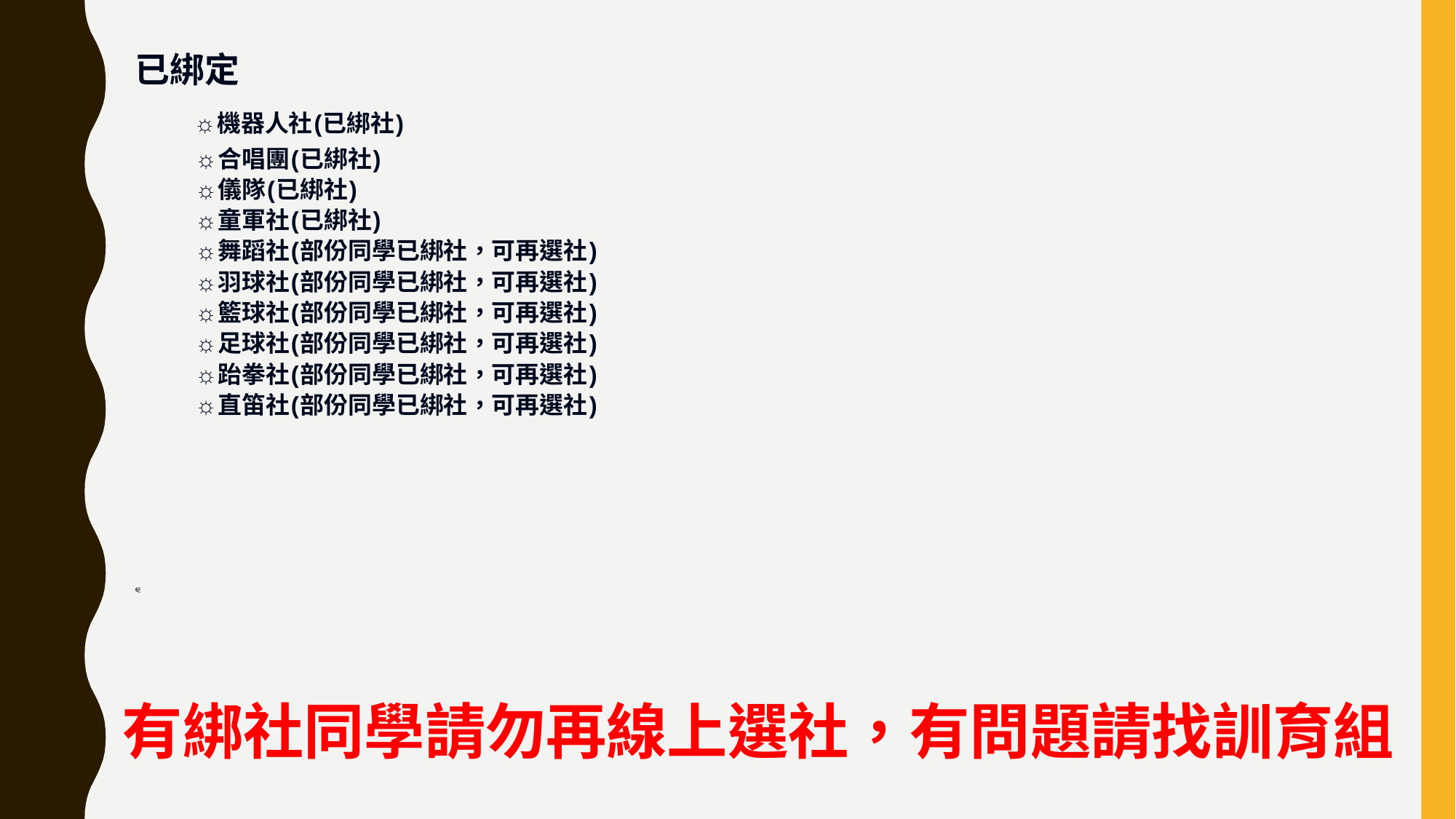

已綁定
      ☼機器人社(已綁社)
           ☼合唱團(已綁社)
           ☼儀隊(已綁社)
           ☼童軍社(已綁社)
           ☼舞蹈社(部份同學已綁社，可再選社)
           ☼羽球社(部份同學已綁社，可再選社)
           ☼籃球社(部份同學已綁社，可再選社)
           ☼足球社(部份同學已綁社，可再選社)
           ☼跆拳社(部份同學已綁社，可再選社)
           ☼直笛社(部份同學已綁社，可再選社)

足
有綁社同學請勿再線上選社，有問題請找訓育組